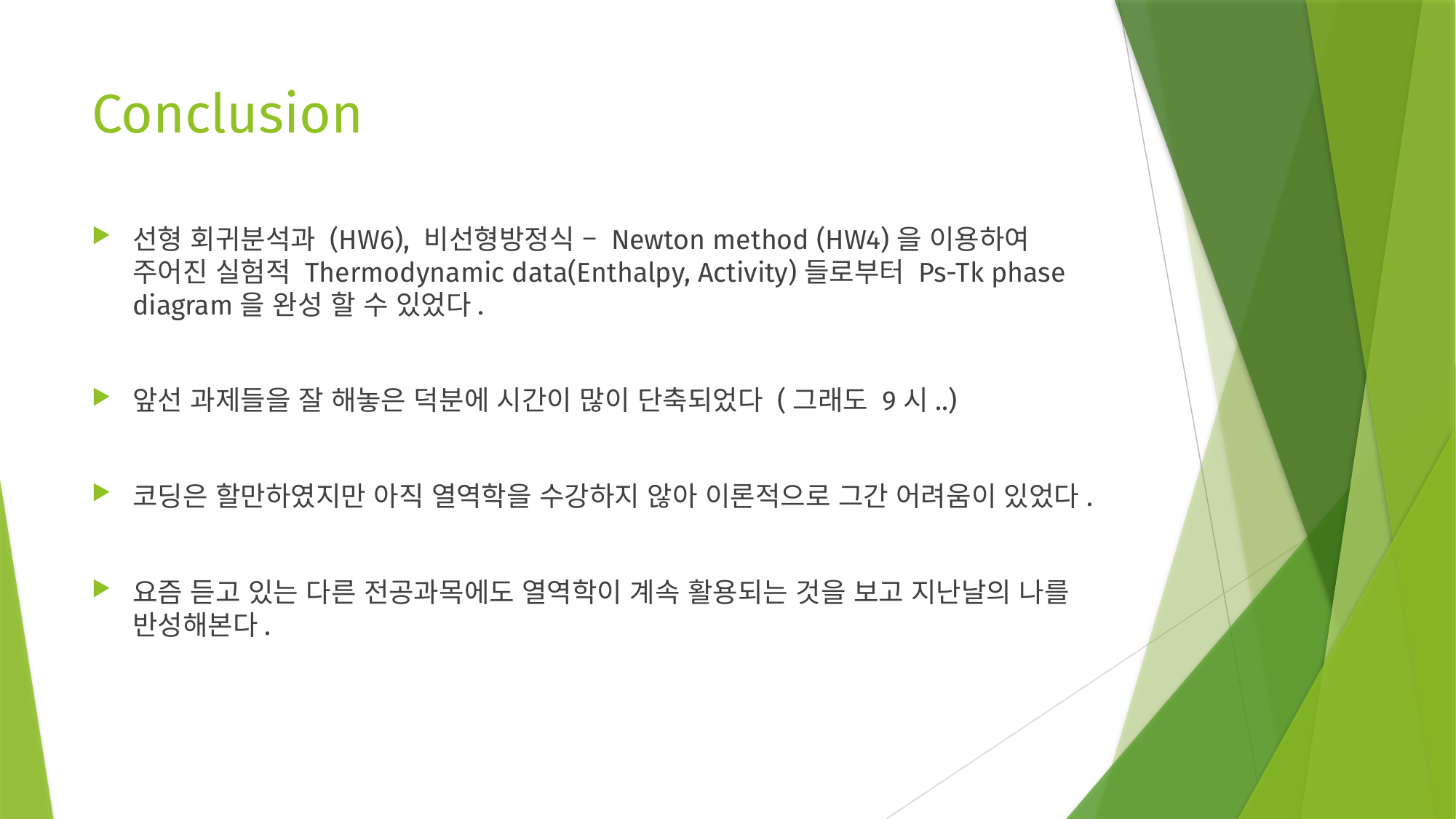

# Conclusion
선형 회귀분석과 (HW6), 비선형방정식 – Newton method (HW4)을 이용하여 주어진 실험적 Thermodynamic data(Enthalpy, Activity)들로부터 Ps-Tk phase diagram을 완성 할 수 있었다.

앞선 과제들을 잘 해놓은 덕분에 시간이 많이 단축되었다 (그래도 9시..)

코딩은 할만하였지만 아직 열역학을 수강하지 않아 이론적으로 그간 어려움이 있었다.

요즘 듣고 있는 다른 전공과목에도 열역학이 계속 활용되는 것을 보고 지난날의 나를 반성해본다.